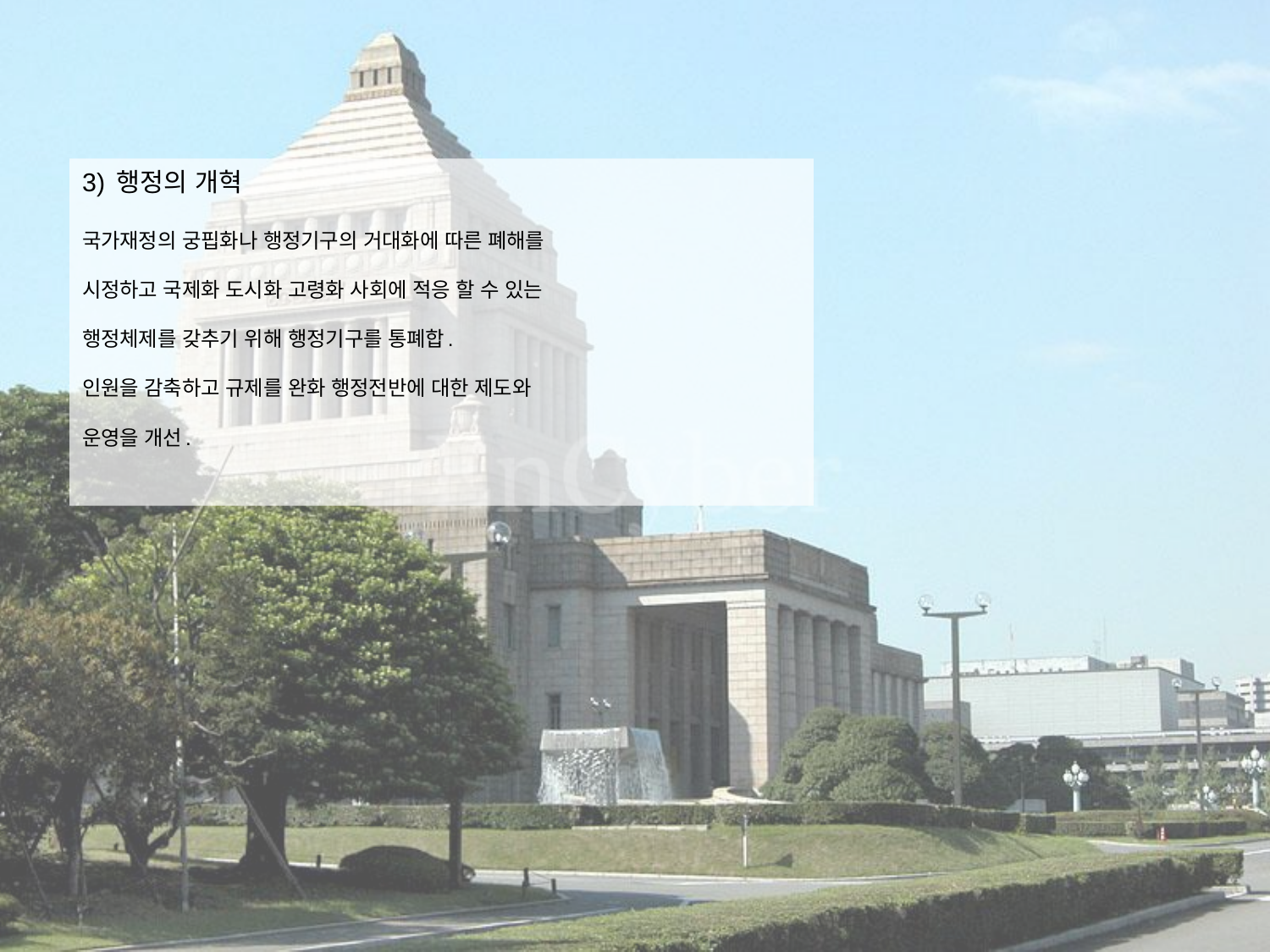

# 3) 행정의 개혁 국가재정의 궁핍화나 행정기구의 거대화에 따른 폐해를 시정하고 국제화 도시화 고령화 사회에 적응 할 수 있는 행정체제를 갖추기 위해 행정기구를 통폐합. 인원을 감축하고 규제를 완화 행정전반에 대한 제도와 운영을 개선.